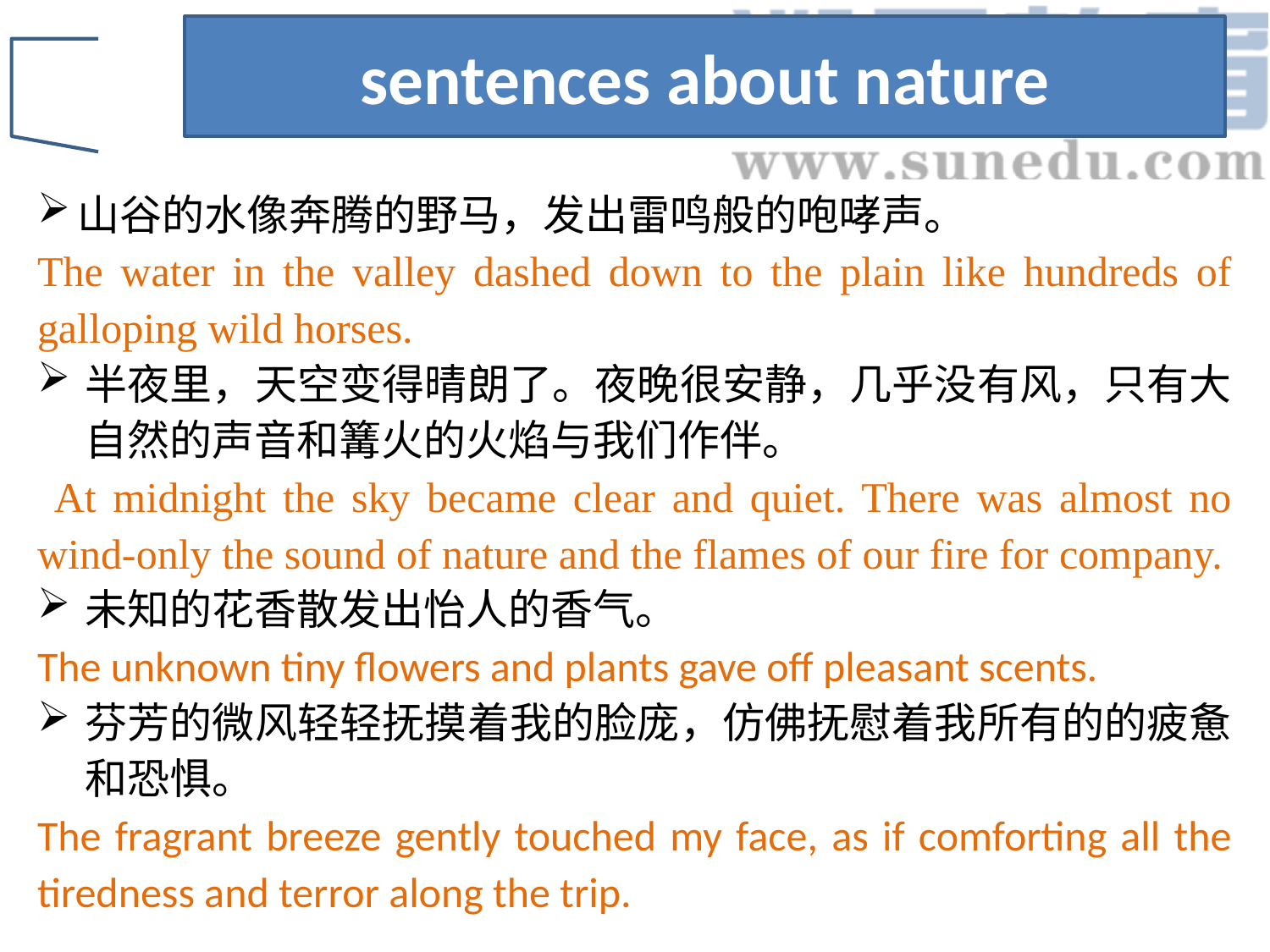

sentences about nature
山谷的水像奔腾的野马，发出雷鸣般的咆哮声。
The water in the valley dashed down to the plain like hundreds of galloping wild horses.
半夜里，天空变得晴朗了。夜晚很安静，几乎没有风，只有大自然的声音和篝火的火焰与我们作伴。
 At midnight the sky became clear and quiet. There was almost no wind-only the sound of nature and the flames of our fire for company.
未知的花香散发出怡人的香气。
The unknown tiny flowers and plants gave off pleasant scents.
芬芳的微风轻轻抚摸着我的脸庞，仿佛抚慰着我所有的的疲惫和恐惧。
The fragrant breeze gently touched my face, as if comforting all the tiredness and terror along the trip.